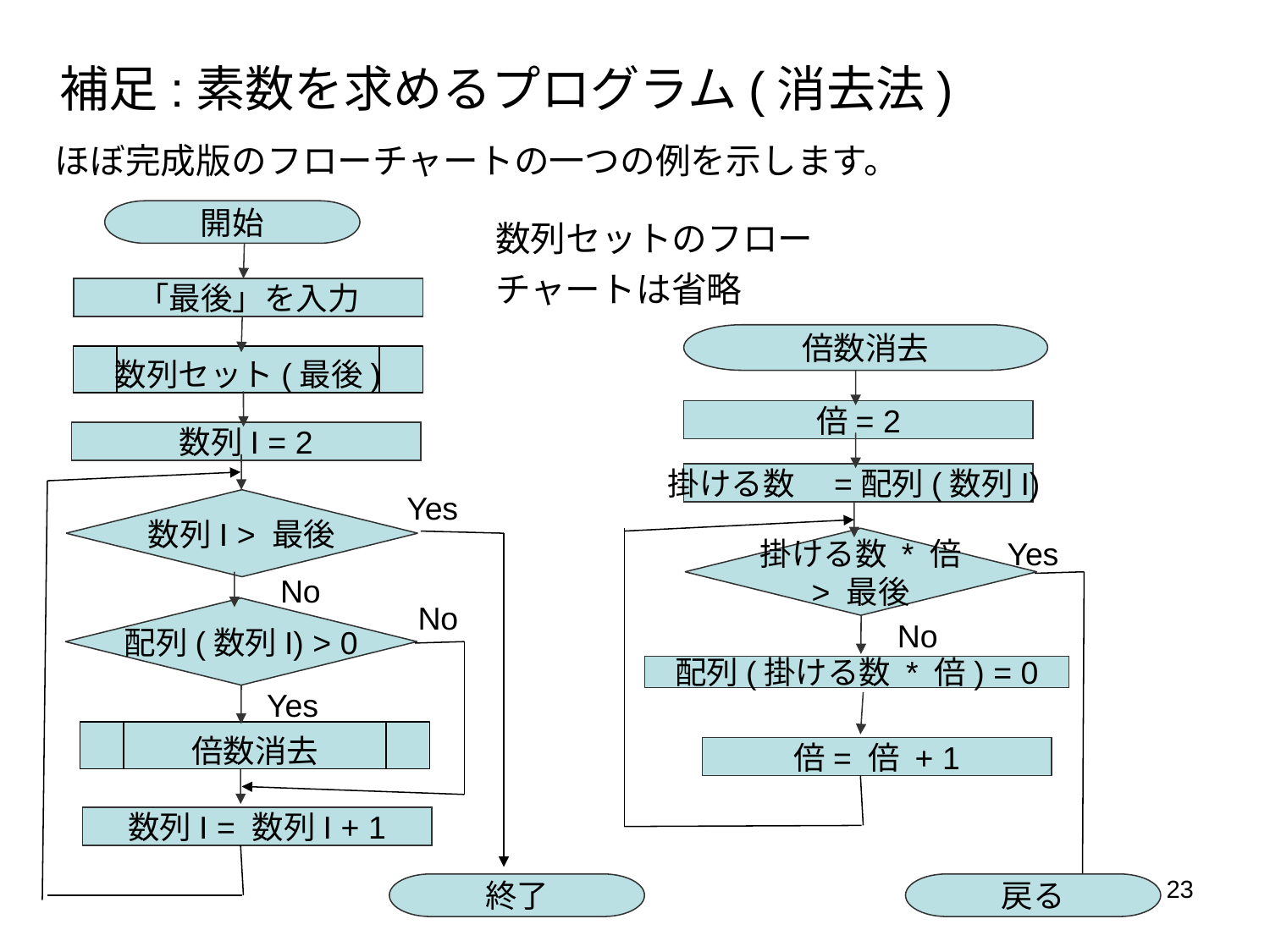

補足:素数を求めるプログラム(消去法)
ほぼ完成版のフローチャートの一つの例を示します。
開始
数列セットのフローチャートは省略

「最後」を入力

倍数消去

数列セット(最後)

倍= 2
数列I = 2

掛ける数　=配列(数列I)
Yes
数列I > 最後

Yes
掛ける数 * 倍
> 最後
No

No
配列(数列I) > 0
No

配列(掛ける数 * 倍) = 0
Yes

倍数消去
倍= 倍 + 1

数列I = 数列I + 1
23
終了
戻る